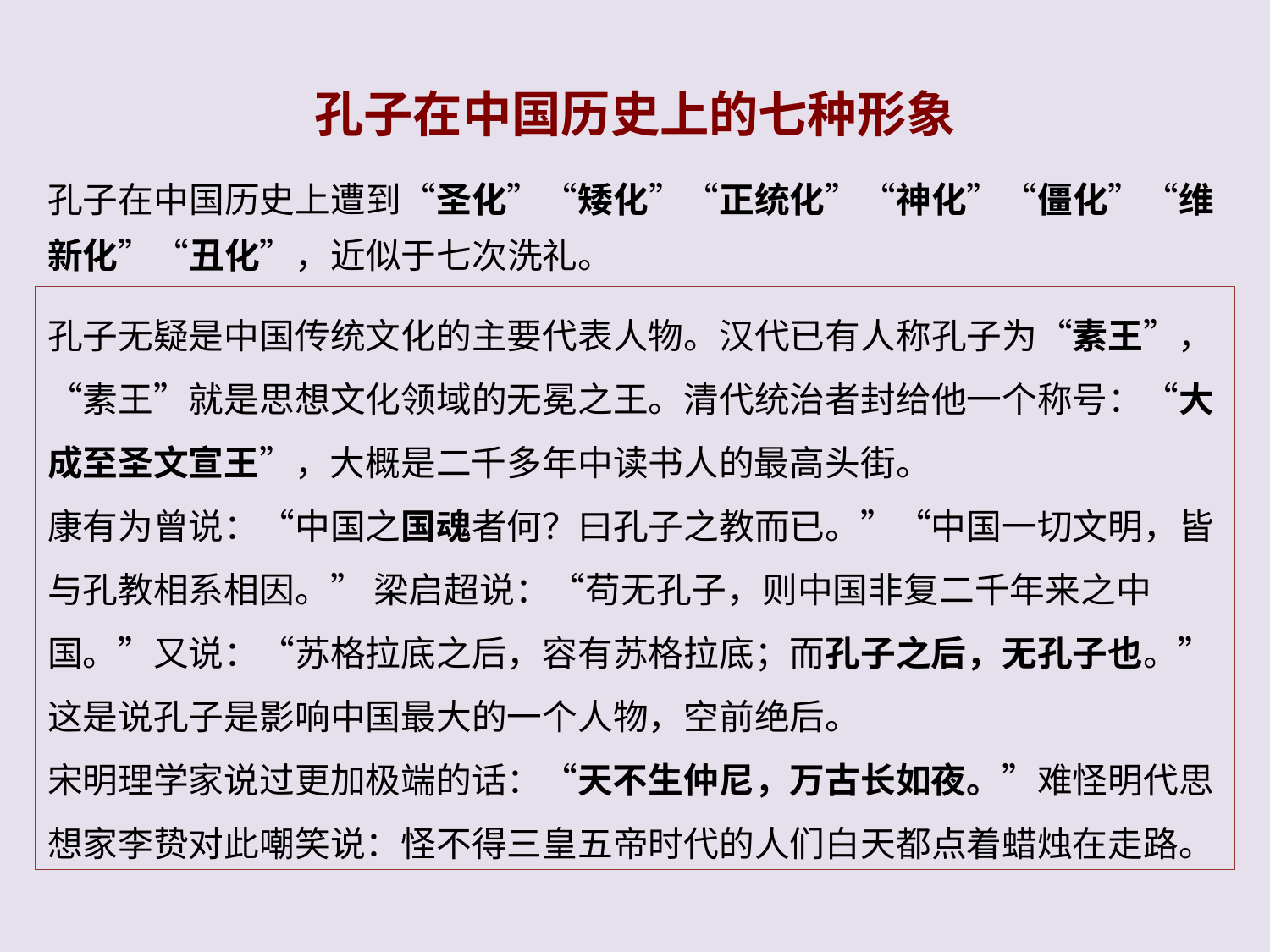

孔子在中国历史上的七种形象
孔子在中国历史上遭到“圣化”“矮化”“正统化”“神化”“僵化”“维新化”“丑化”，近似于七次洗礼。
孔子无疑是中国传统文化的主要代表人物。汉代已有人称孔子为“素王”， “素王”就是思想文化领域的无冕之王。清代统治者封给他一个称号：“大成至圣文宣王”，大概是二千多年中读书人的最高头街。
康有为曾说：“中国之国魂者何？曰孔子之教而已。”“中国一切文明，皆与孔教相系相因。” 梁启超说：“苟无孔子，则中国非复二千年来之中国。”又说：“苏格拉底之后，容有苏格拉底；而孔子之后，无孔子也。”这是说孔子是影响中国最大的一个人物，空前绝后。
宋明理学家说过更加极端的话：“天不生仲尼，万古长如夜。”难怪明代思想家李贽对此嘲笑说：怪不得三皇五帝时代的人们白天都点着蜡烛在走路。